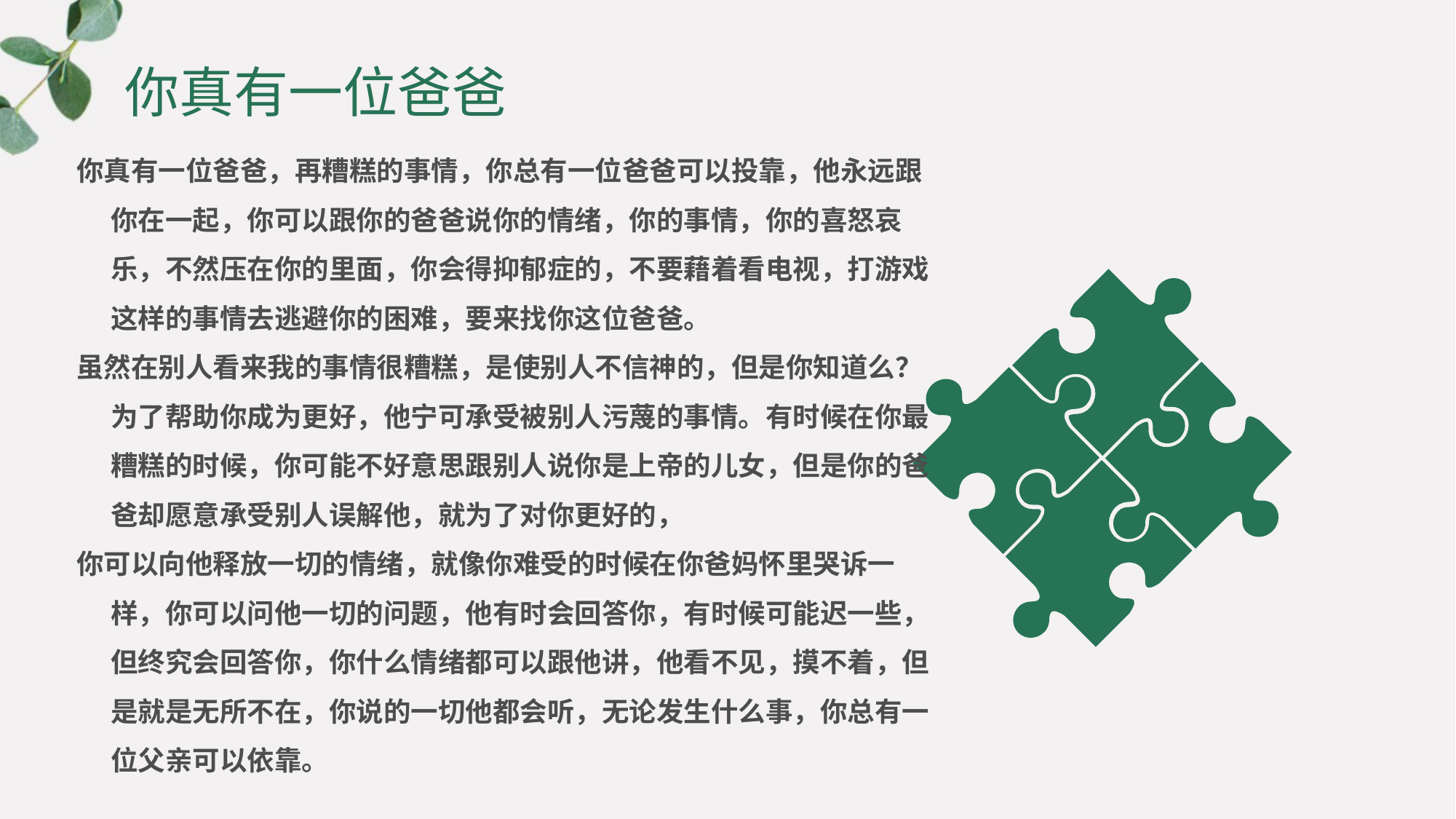

# 你真有一位爸爸

你真有一位爸爸，再糟糕的事情，你总有一位爸爸可以投靠，他永远跟你在一起，你可以跟你的爸爸说你的情绪，你的事情，你的喜怒哀乐，不然压在你的里面，你会得抑郁症的，不要藉着看电视，打游戏这样的事情去逃避你的困难，要来找你这位爸爸。
虽然在别人看来我的事情很糟糕，是使别人不信神的，但是你知道么？为了帮助你成为更好，他宁可承受被别人污蔑的事情。有时候在你最糟糕的时候，你可能不好意思跟别人说你是上帝的儿女，但是你的爸爸却愿意承受别人误解他，就为了对你更好的，
你可以向他释放一切的情绪，就像你难受的时候在你爸妈怀里哭诉一样，你可以问他一切的问题，他有时会回答你，有时候可能迟一些，但终究会回答你，你什么情绪都可以跟他讲，他看不见，摸不着，但是就是无所不在，你说的一切他都会听，无论发生什么事，你总有一位父亲可以依靠。